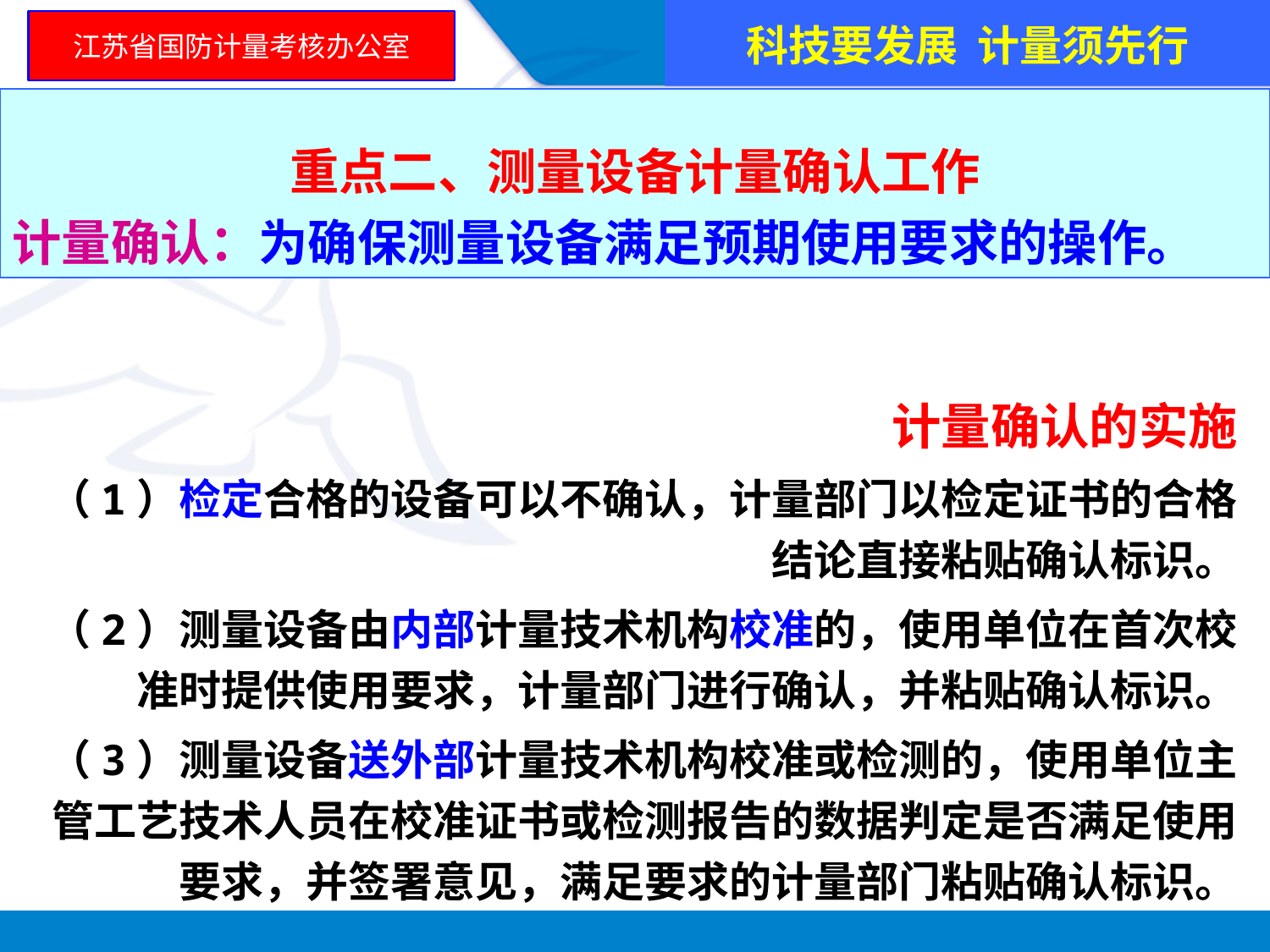

科技要发展  计量须先行
江苏省国防计量考核办公室
重点二、测量设备计量确认工作
计量确认：为确保测量设备满足预期使用要求的操作。
计量确认的实施
（1）检定合格的设备可以不确认，计量部门以检定证书的合格结论直接粘贴确认标识。
（2）测量设备由内部计量技术机构校准的，使用单位在首次校准时提供使用要求，计量部门进行确认，并粘贴确认标识。
（3）测量设备送外部计量技术机构校准或检测的，使用单位主管工艺技术人员在校准证书或检测报告的数据判定是否满足使用要求，并签署意见，满足要求的计量部门粘贴确认标识。